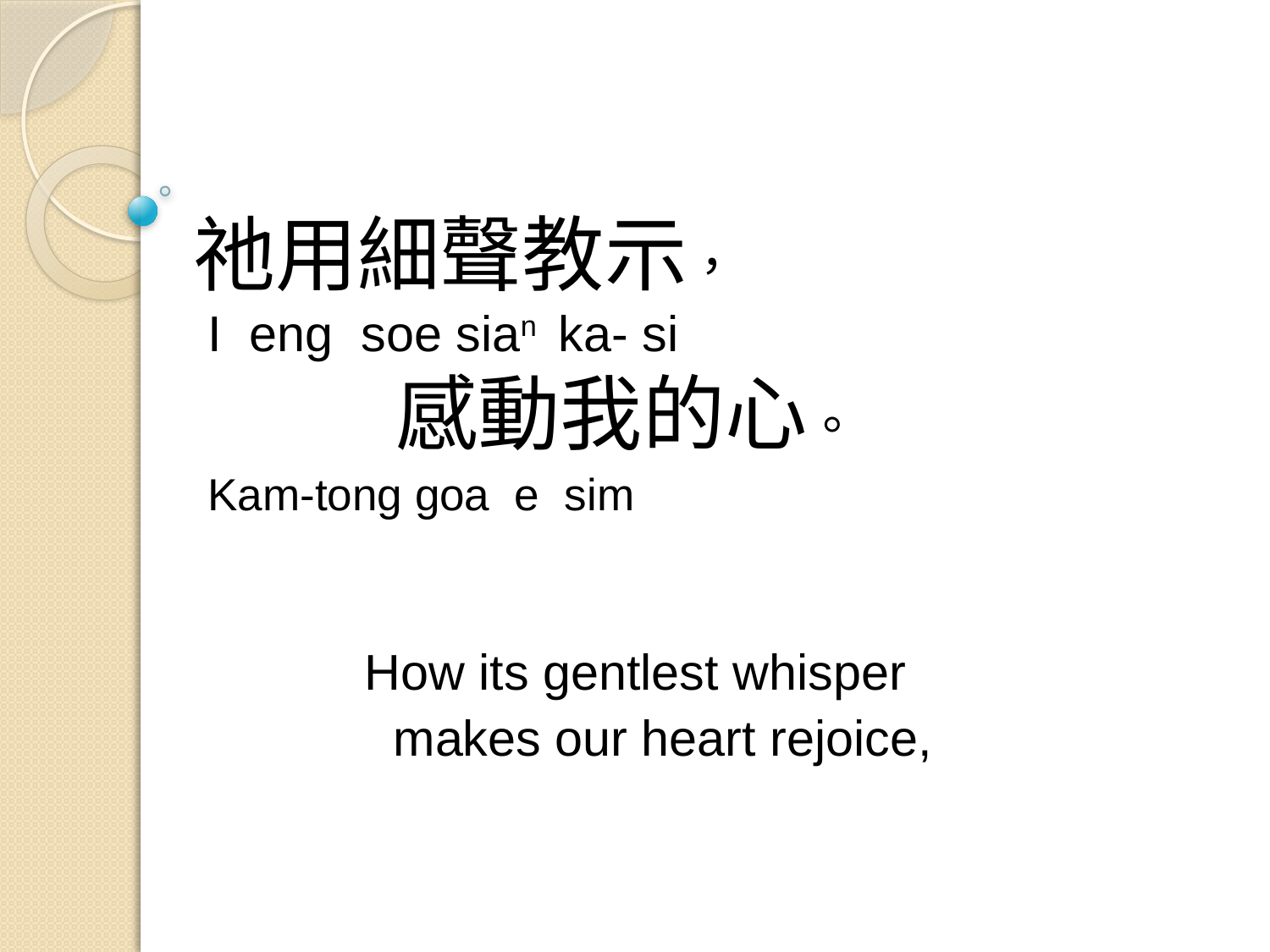

# 祂用細聲教示， I  eng  soe sian  ka- si 感動我的心。 Kam-tong goa  e  sim How its gentlest whisper makes our heart rejoice,